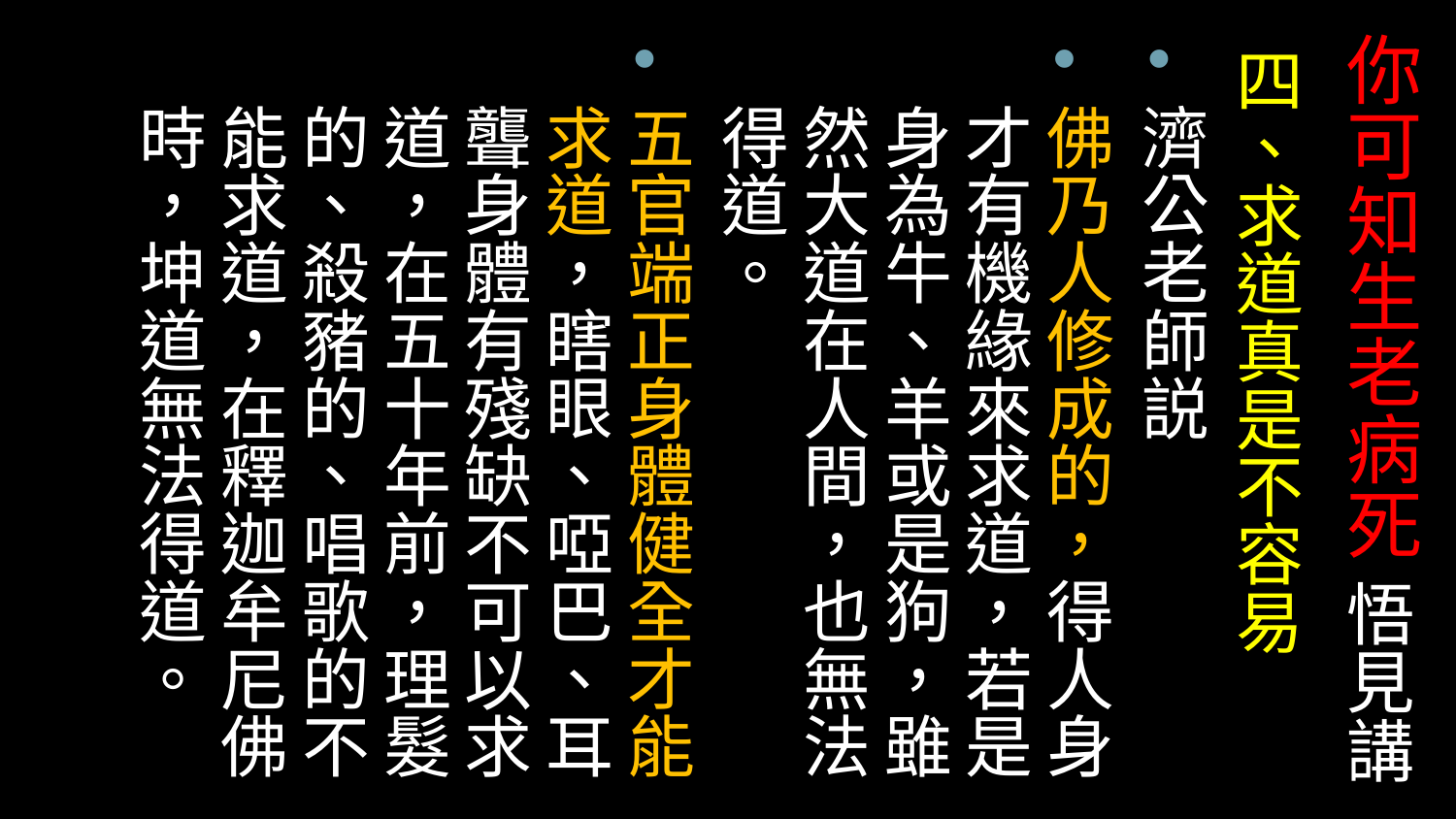

# 你可知生老病死 悟見講
四、求道真是不容易
濟公老師説
佛乃人修成的，得人身才有機緣來求道，若是身為牛、羊或是狗，雖然大道在人間，也無法得道。
五官端正身體健全才能求道，瞎眼、啞巴、耳聾身體有殘缺不可以求道，在五十年前，理髮的、殺豬的、唱歌的不能求道，在釋迦牟尼佛時，坤道無法得道。